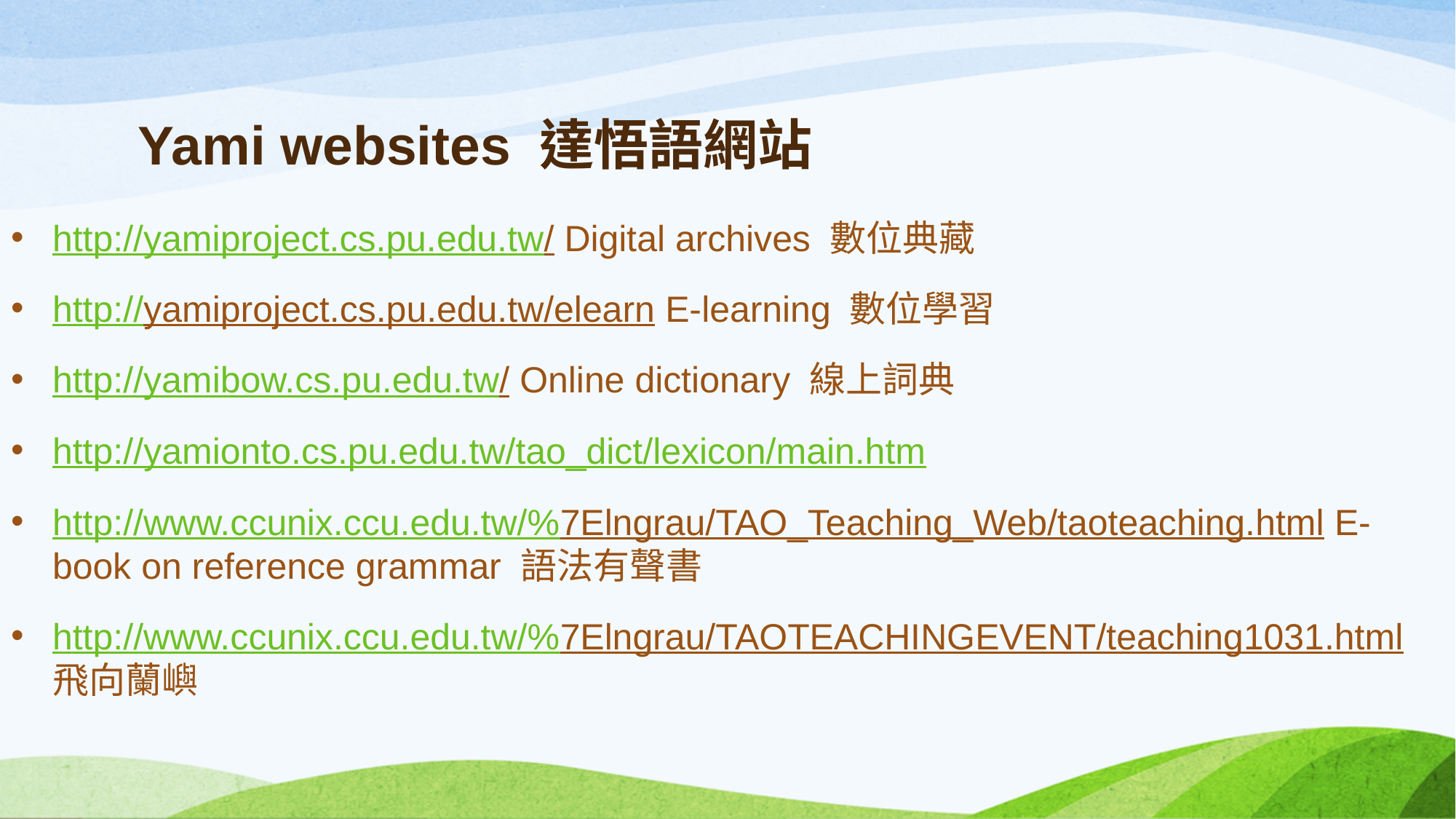

# Yami websites 達悟語網站
http://yamiproject.cs.pu.edu.tw/ Digital archives 數位典藏
http://yamiproject.cs.pu.edu.tw/elearn E-learning 數位學習
http://yamibow.cs.pu.edu.tw/ Online dictionary 線上詞典
http://yamionto.cs.pu.edu.tw/tao_dict/lexicon/main.htm
http://www.ccunix.ccu.edu.tw/%7Elngrau/TAO_Teaching_Web/taoteaching.html E-book on reference grammar 語法有聲書
http://www.ccunix.ccu.edu.tw/%7Elngrau/TAOTEACHINGEVENT/teaching1031.html 飛向蘭嶼